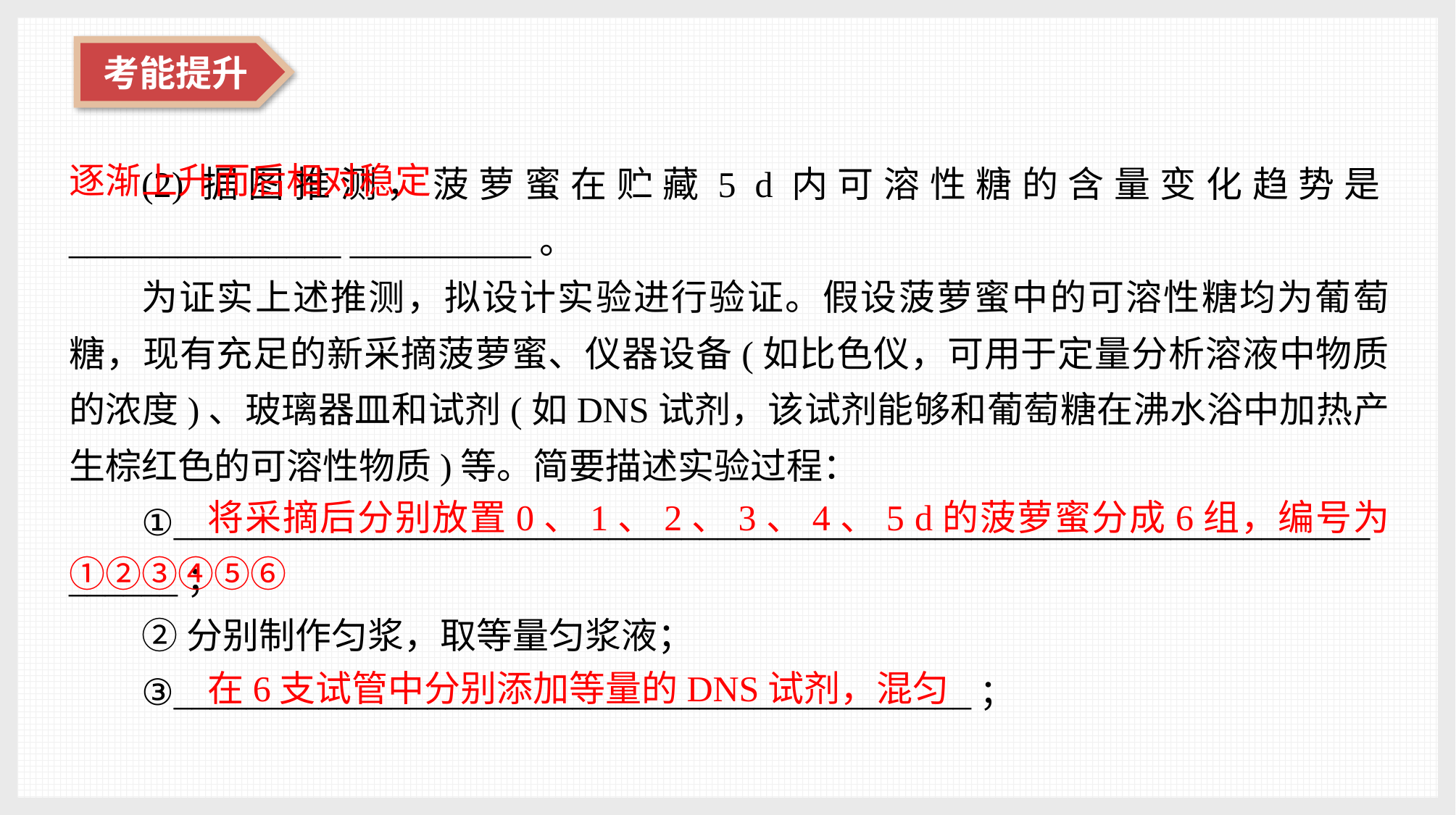

逐渐上升而后相对稳定
(2)据图推测，菠萝蜜在贮藏5 d内可溶性糖的含量变化趋势是_______________ __________。
为证实上述推测，拟设计实验进行验证。假设菠萝蜜中的可溶性糖均为葡萄糖，现有充足的新采摘菠萝蜜、仪器设备(如比色仪，可用于定量分析溶液中物质的浓度)、玻璃器皿和试剂(如DNS试剂，该试剂能够和葡萄糖在沸水浴中加热产生棕红色的可溶性物质)等。简要描述实验过程：
①__________________________________________________________________ ______；
②分别制作匀浆，取等量匀浆液；
③____________________________________________；
将采摘后分别放置0、1、2、3、4、5 d的菠萝蜜分成6组，编号为①②③④⑤⑥
在6支试管中分别添加等量的DNS试剂，混匀